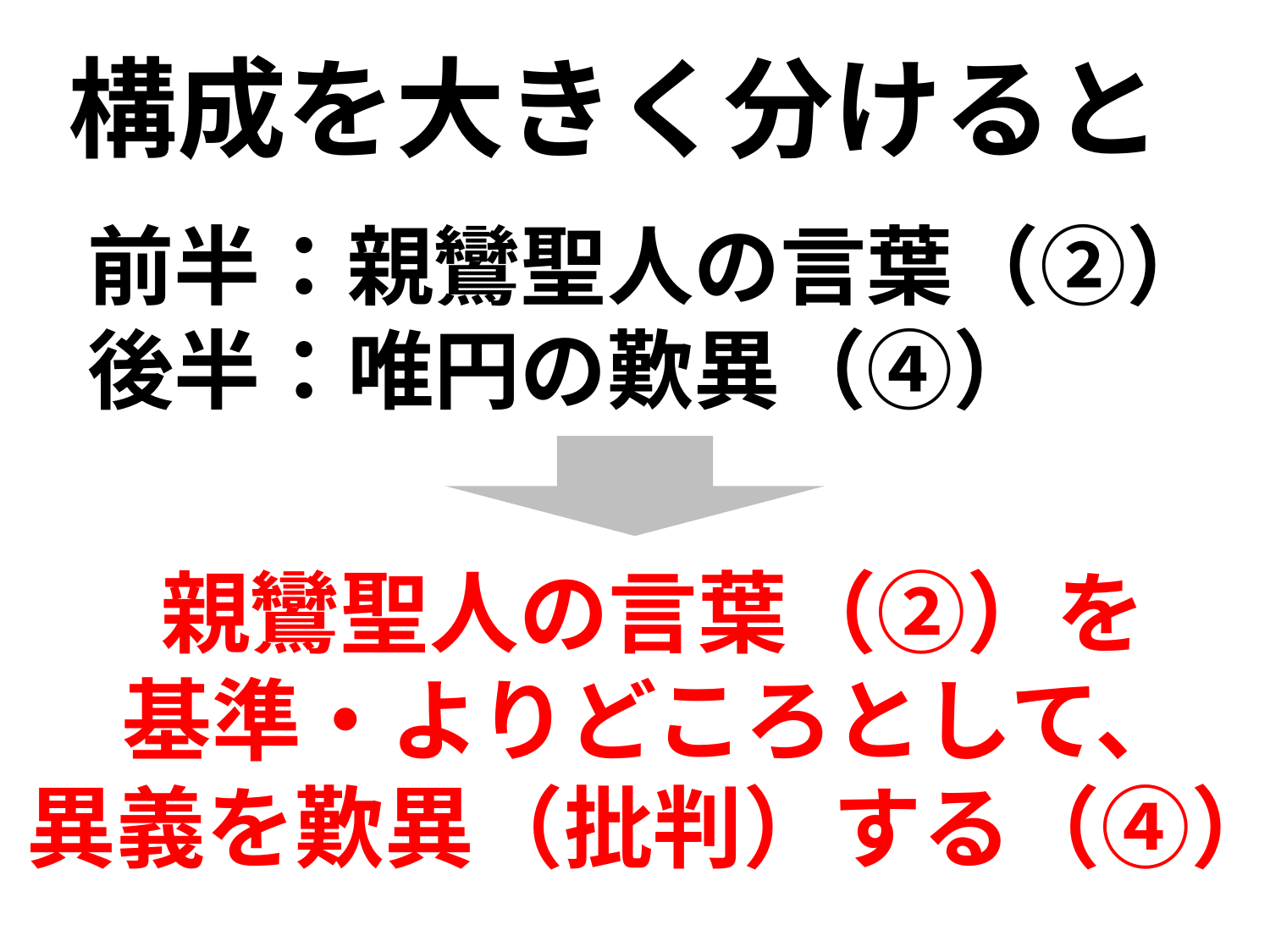

構成を大きく分けると
前半：親鸞聖人の言葉（②）
後半：唯円の歎異（④）

# 親鸞聖人の言葉（②）を 基準・よりどころとして、 異義を歎異（批判）する（④）